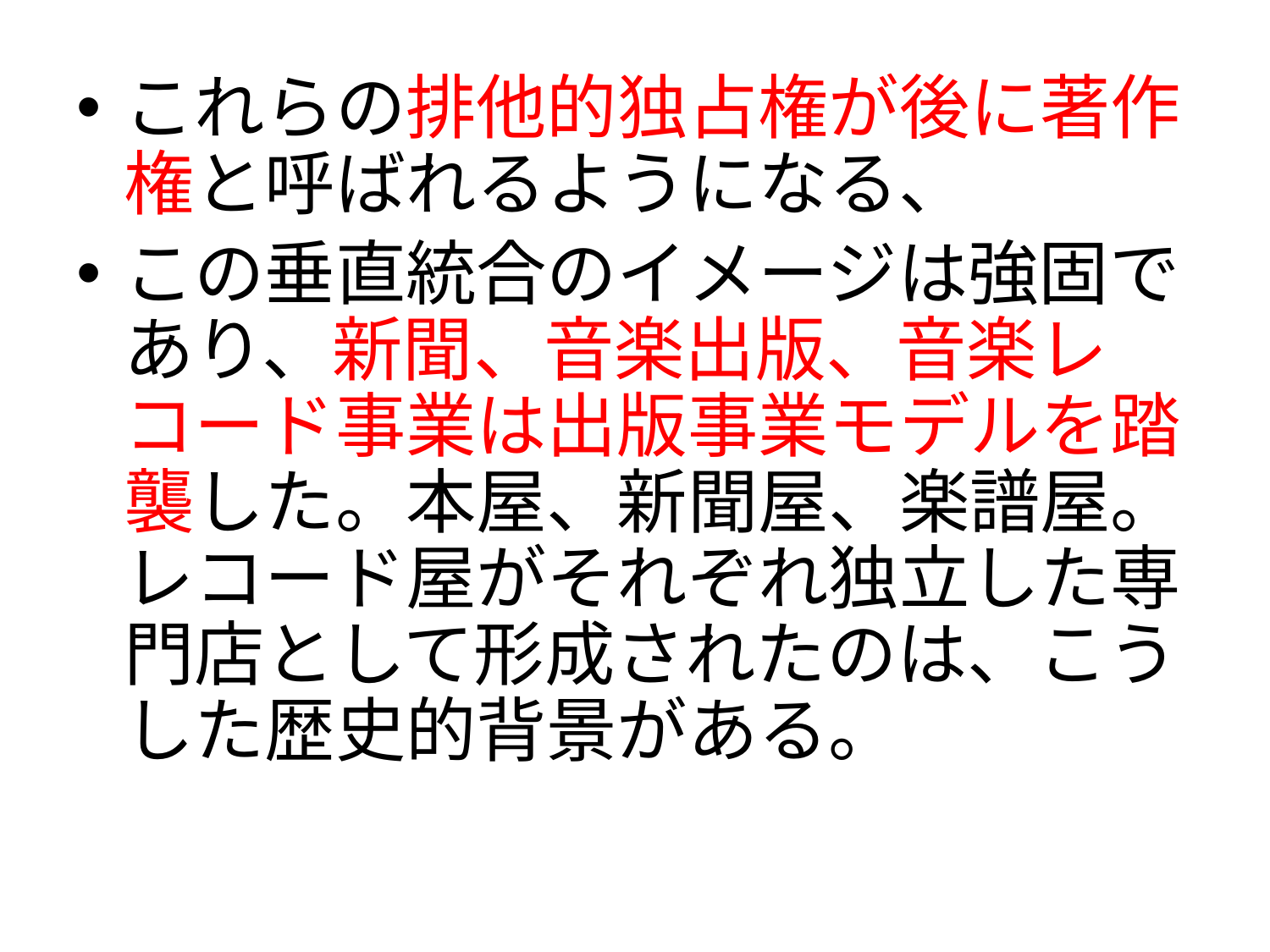

これらの排他的独占権が後に著作権と呼ばれるようになる、
この垂直統合のイメージは強固であり、新聞、音楽出版、音楽レコード事業は出版事業モデルを踏襲した。本屋、新聞屋、楽譜屋。レコード屋がそれぞれ独立した専門店として形成されたのは、こうした歴史的背景がある。